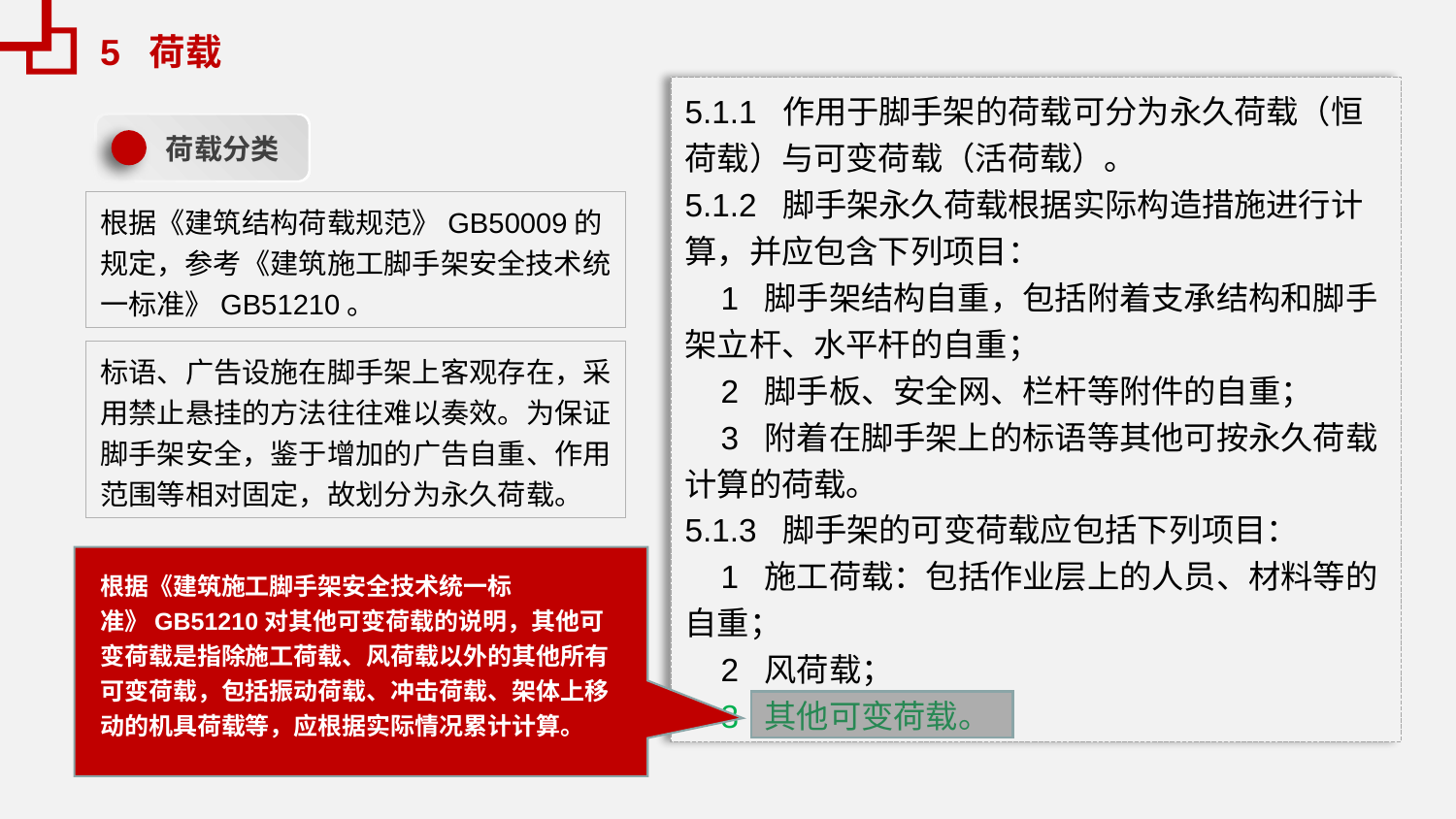

5  荷载

5.1.1  作用于脚手架的荷载可分为永久荷载（恒荷载）与可变荷载（活荷载）。
5.1.2  脚手架永久荷载根据实际构造措施进行计算，并应包含下列项目：
    1  脚手架结构自重，包括附着支承结构和脚手架立杆、水平杆的自重；
    2  脚手板、安全网、栏杆等附件的自重；
    3  附着在脚手架上的标语等其他可按永久荷载计算的荷载。
5.1.3  脚手架的可变荷载应包括下列项目：
    1  施工荷载：包括作业层上的人员、材料等的自重；
    2  风荷载；
    3  其他可变荷载。

荷载分类
根据《建筑结构荷载规范》GB50009的规定，参考《建筑施工脚手架安全技术统一标准》GB51210。
标语、广告设施在脚手架上客观存在，采用禁止悬挂的方法往往难以奏效。为保证脚手架安全，鉴于增加的广告自重、作用范围等相对固定，故划分为永久荷载。

根据《建筑施工脚手架安全技术统一标准》GB51210对其他可变荷载的说明，其他可变荷载是指除施工荷载、风荷载以外的其他所有可变荷载，包括振动荷载、冲击荷载、架体上移动的机具荷载等，应根据实际情况累计计算。